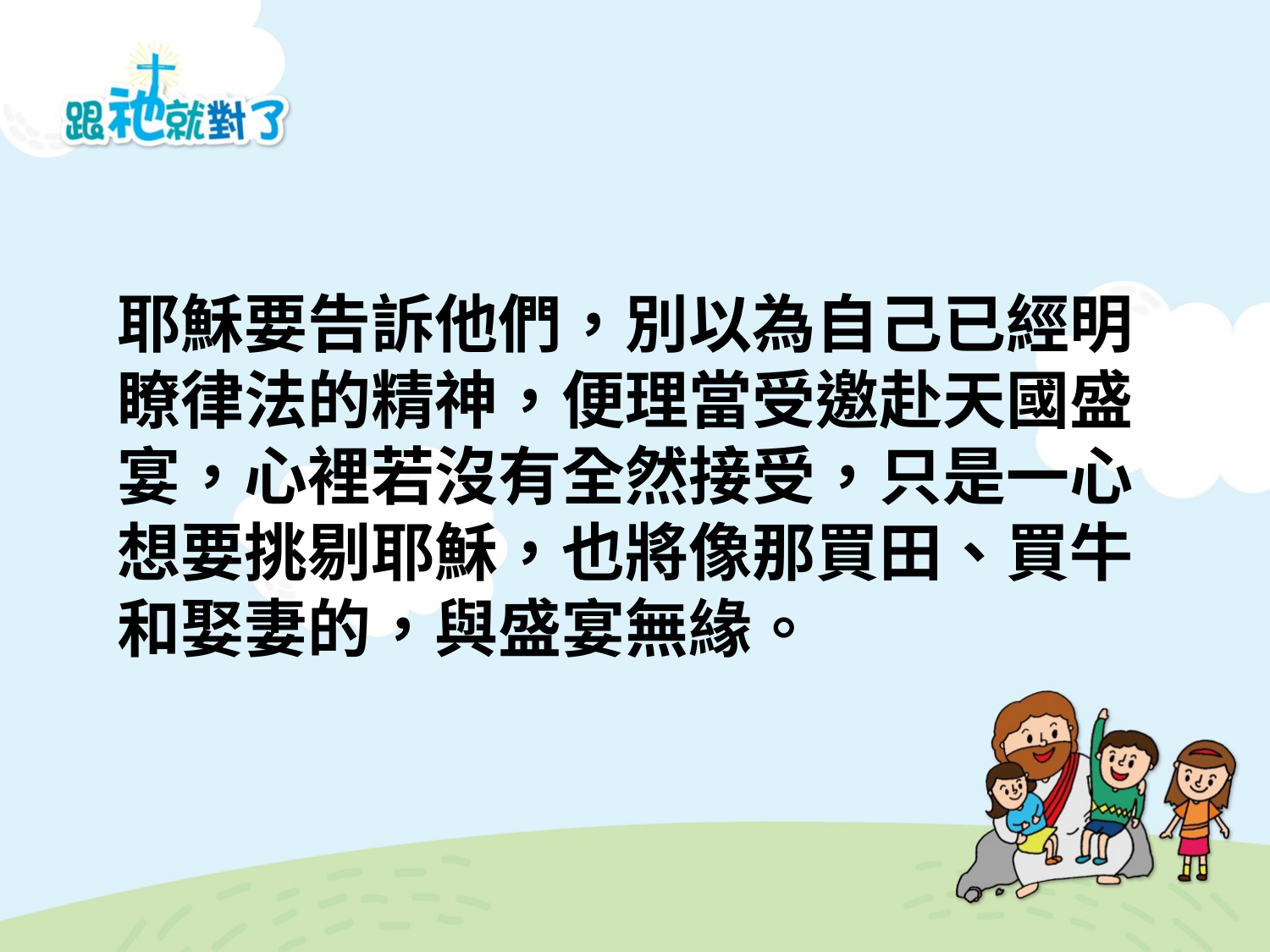

耶穌要告訴他們，別以為自己已經明瞭律法的精神，便理當受邀赴天國盛宴，心裡若沒有全然接受，只是一心想要挑剔耶穌，也將像那買田、買牛和娶妻的，與盛宴無緣。